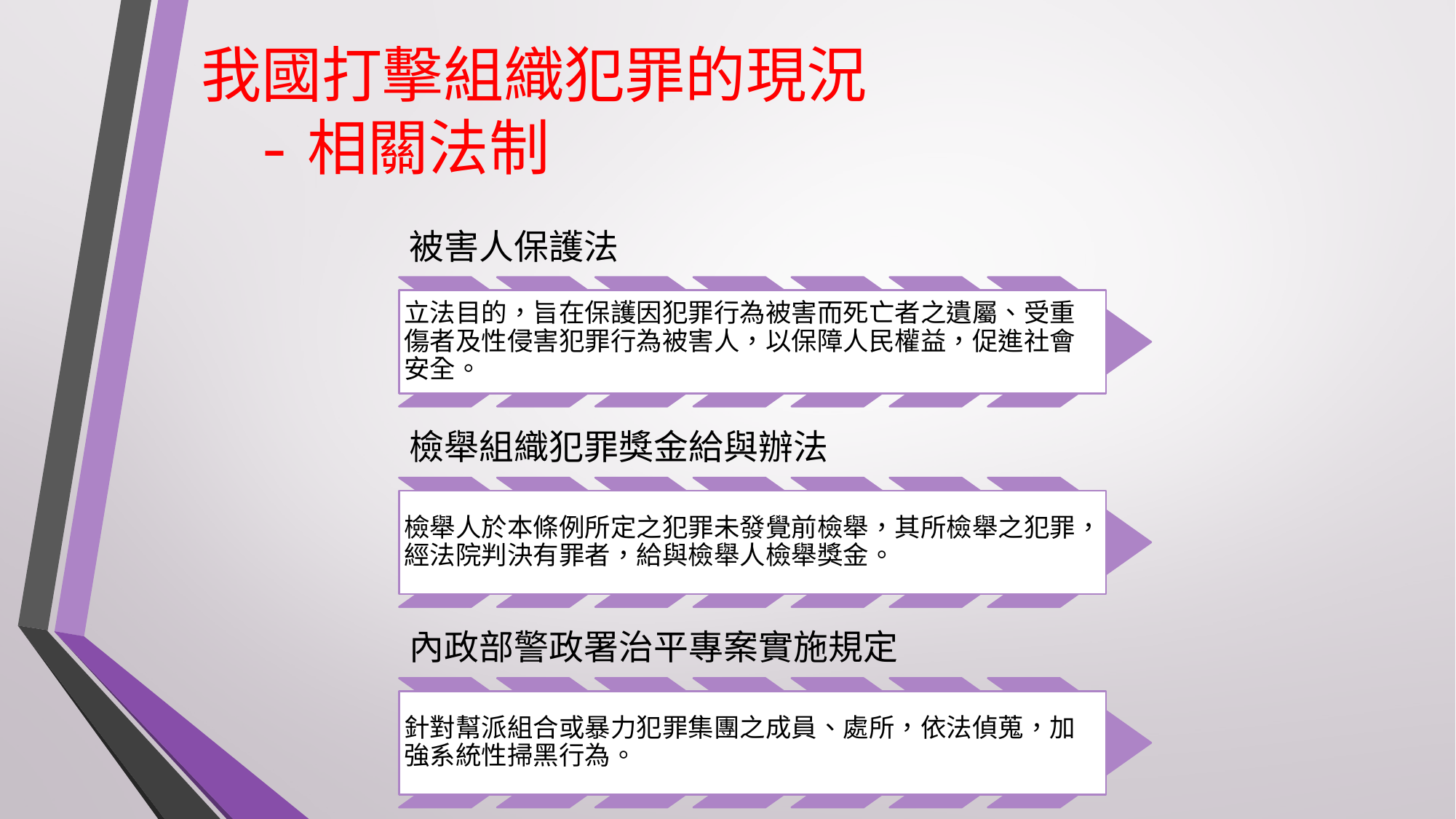

# 我國打擊組織犯罪的現況 -相關法制
被害人保護法
立法目的，旨在保護因犯罪行為被害而死亡者之遺屬、受重傷者及性侵害犯罪行為被害人，以保障人民權益，促進社會安全。
檢舉組織犯罪獎金給與辦法
檢舉人於本條例所定之犯罪未發覺前檢舉，其所檢舉之犯罪，經法院判決有罪者，給與檢舉人檢舉獎金。
內政部警政署治平專案實施規定
針對幫派組合或暴力犯罪集團之成員、處所，依法偵蒐，加強系統性掃黑行為。